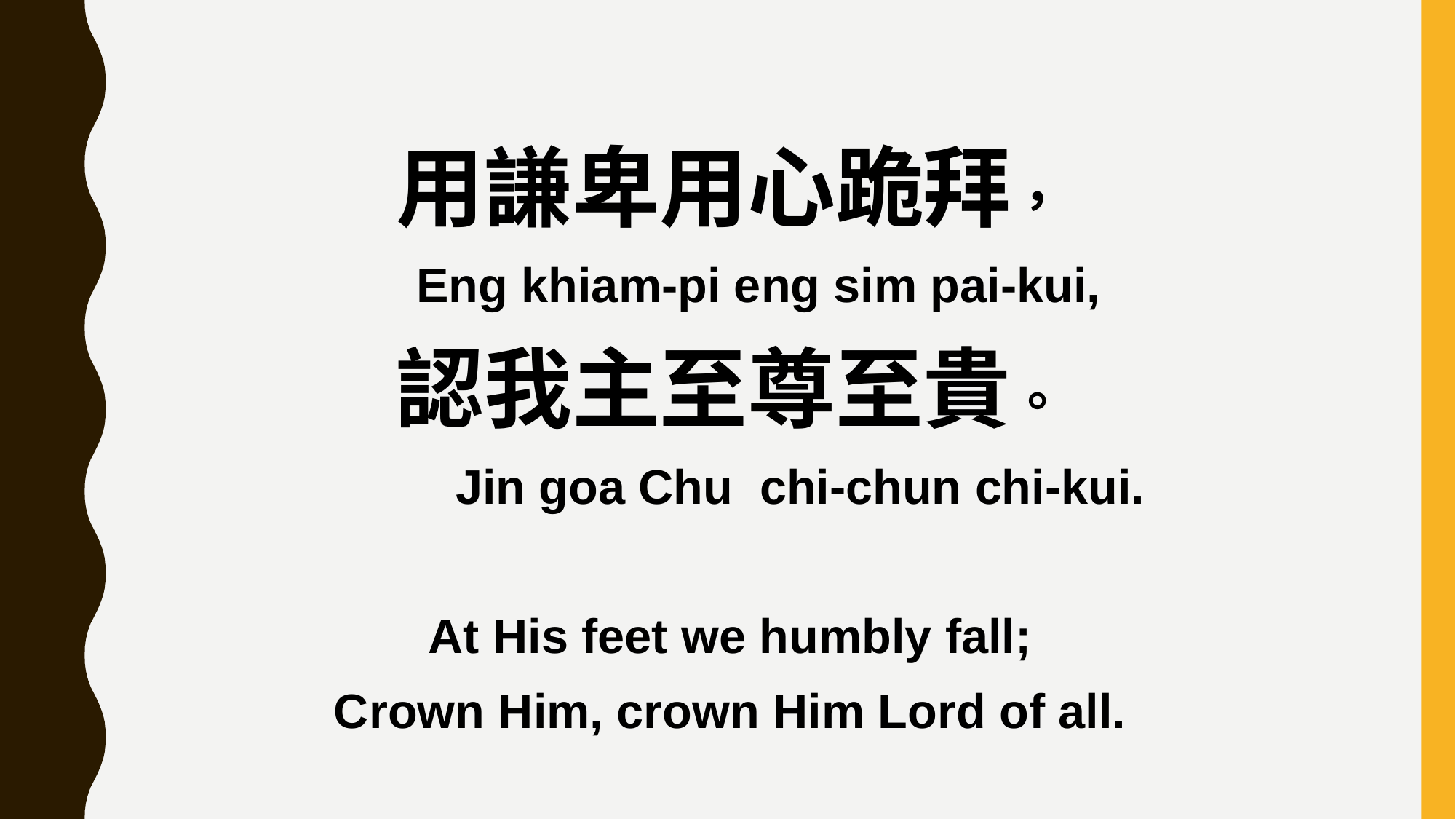

用謙卑用心跪拜，
		Eng khiam-pi eng sim pai-kui,
認我主至尊至貴。
	           Jin goa Chu  chi-chun chi-kui.

At His feet we humbly fall;
Crown Him, crown Him Lord of all.